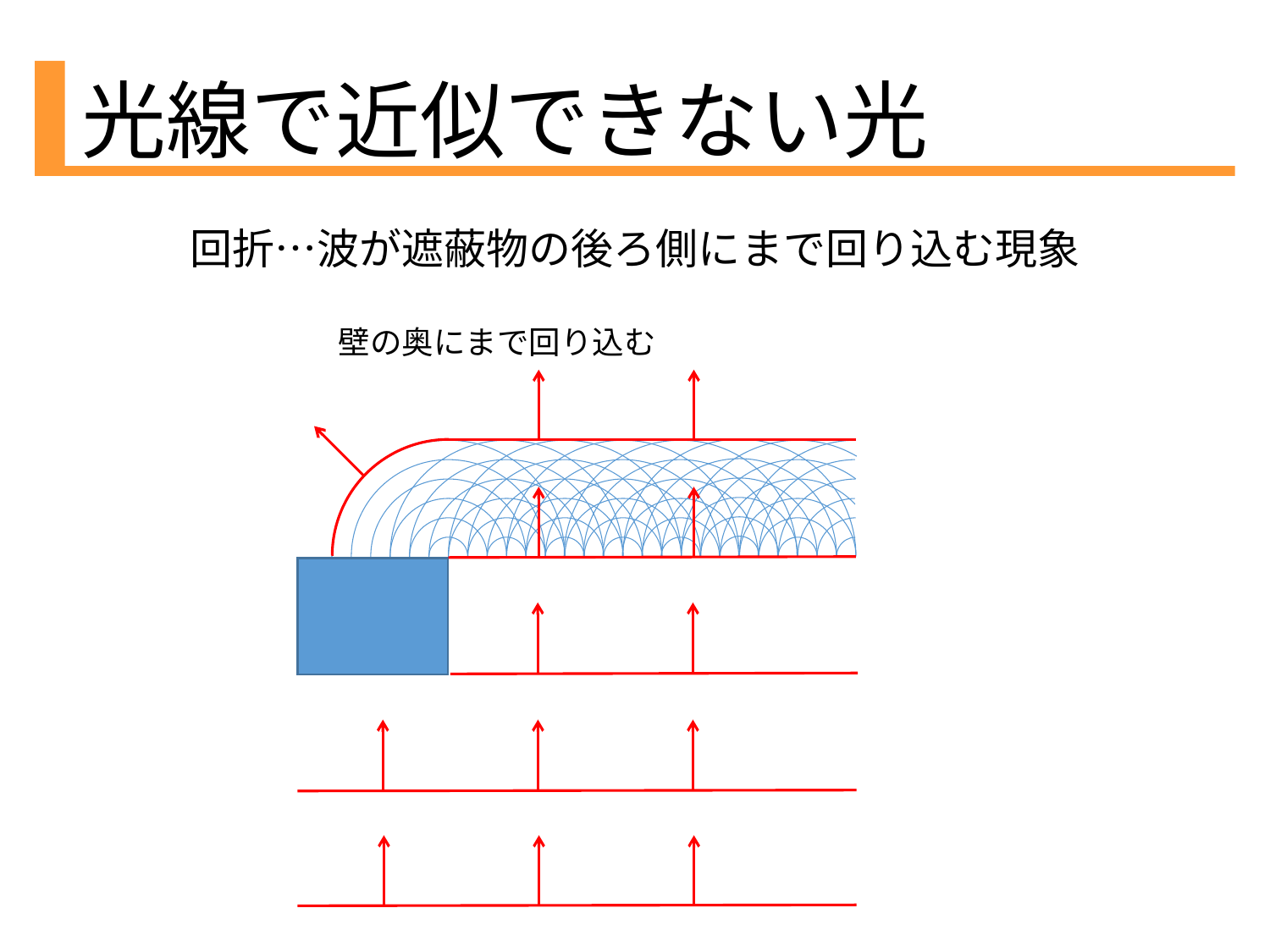

光線で近似できない光

回折…波が遮蔽物の後ろ側にまで回り込む現象
壁の奥にまで回り込む